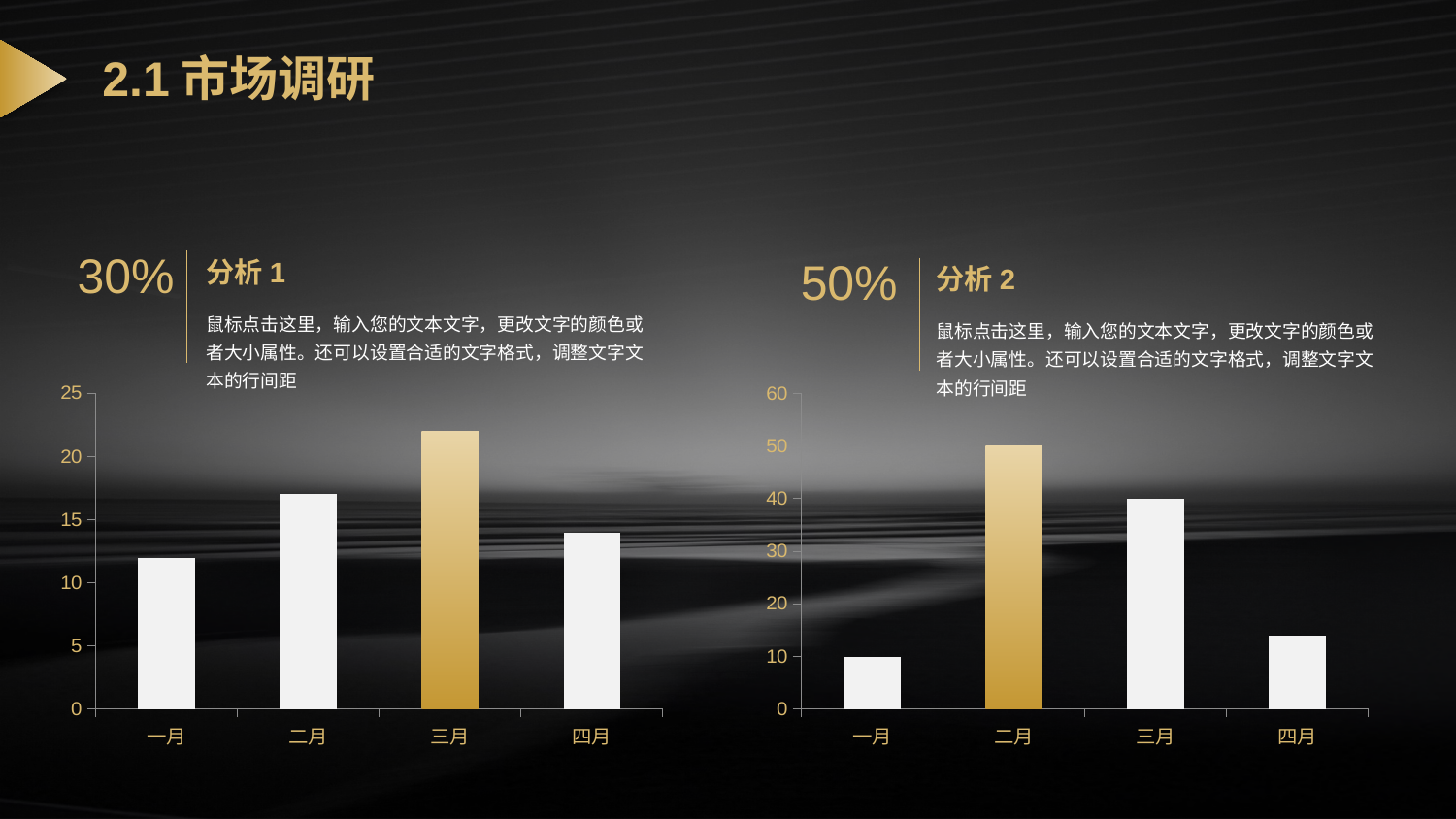

# 2.1市场调研
30%
50%
分析1
分析2
鼠标点击这里，输入您的文本文字，更改文字的颜色或者大小属性。还可以设置合适的文字格式，调整文字文本的行间距
鼠标点击这里，输入您的文本文字，更改文字的颜色或者大小属性。还可以设置合适的文字格式，调整文字文本的行间距

### Chart

| Category | 食物 |
|---|---|
| 一月 | 12.0 |
| 二月 | 17.0 |
| 三月 | 22.0 |
| 四月 | 14.0 |

### Chart

| Category | 食物 |
|---|---|
| 一月 | 10.0 |
| 二月 | 50.0 |
| 三月 | 40.0 |
| 四月 | 14.0 |